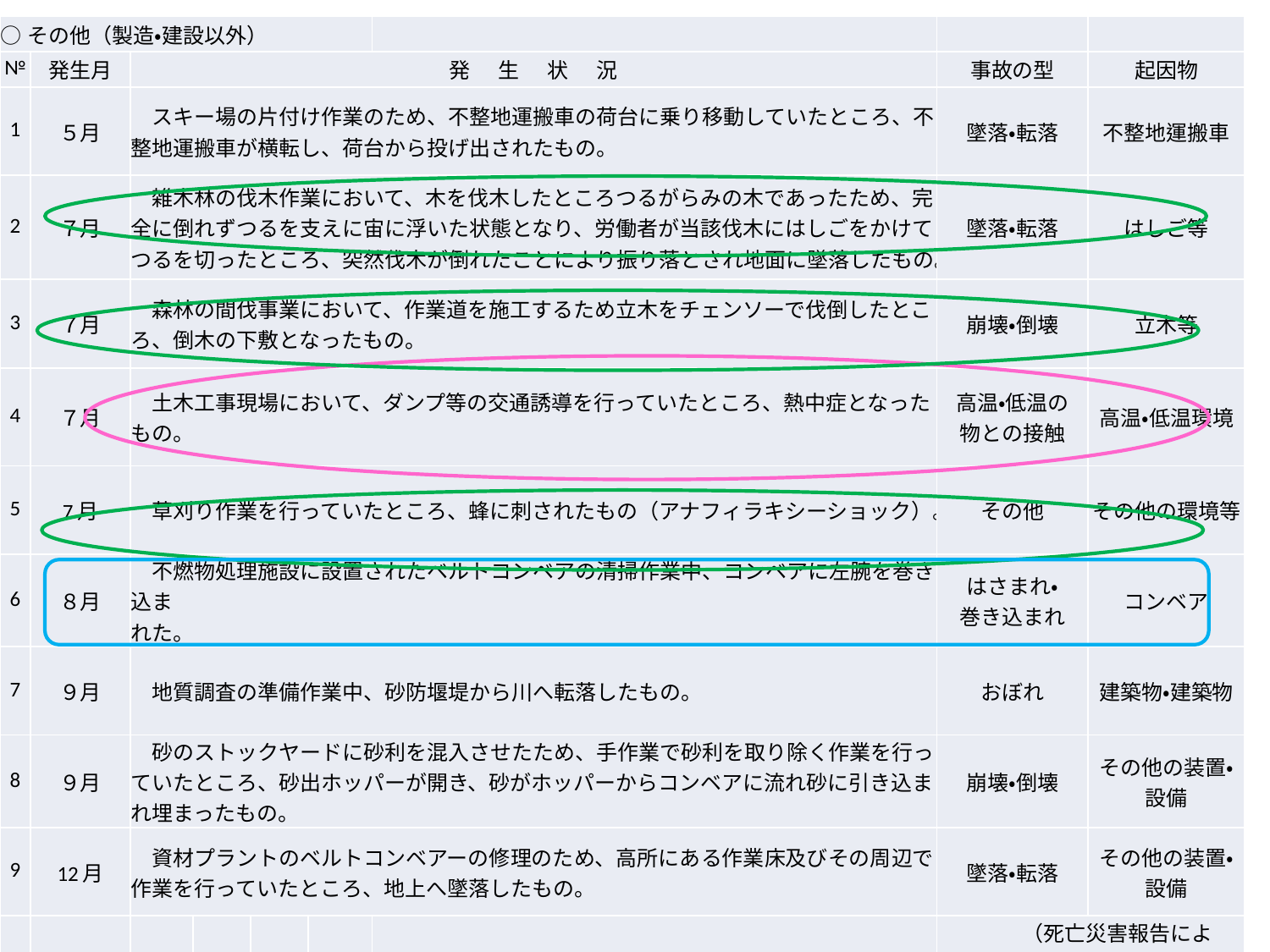

| ○その他（製造・建設以外） |  |  |  |  |  |  |  |  |
| --- | --- | --- | --- | --- | --- | --- | --- | --- |
| № | 発生月 | 発 生 状 況 |  |  |  |  | 事故の型 | 起因物 |
| 1 | ５月 | スキー場の片付け作業のため、不整地運搬車の荷台に乗り移動していたところ、不整地運搬車が横転し、荷台から投げ出されたもの。 |  |  |  |  | 墜落・転落 | 不整地運搬車 |
| 2 | ７月 | 雑木林の伐木作業において、木を伐木したところつるがらみの木であったため、完全に倒れずつるを支えに宙に浮いた状態となり、労働者が当該伐木にはしごをかけてつるを切ったところ、突然伐木が倒れたことにより振り落とされ地面に墜落したもの。 |  |  |  |  | 墜落・転落 | はしご等 |
| 3 | ７月 | 森林の間伐事業において、作業道を施工するため立木をチェンソーで伐倒したところ、倒木の下敷となったもの。 |  |  |  |  | 崩壊・倒壊 | 立木等 |
| 4 | ７月 | 土木工事現場において、ダンプ等の交通誘導を行っていたところ、熱中症となったもの。 |  |  |  |  | 高温・低温の 物との接触 | 高温・低温環境 |
| 5 | 7月 | 草刈り作業を行っていたところ、蜂に刺されたもの（アナフィラキシーショック）。 |  |  |  |  | その他 | その他の環境等 |
| 6 | ８月 | 不燃物処理施設に設置されたベルトコンベアの清掃作業中、コンベアに左腕を巻き込ま れた。 |  |  |  |  | はさまれ・ 巻き込まれ | コンベア |
| 7 | ９月 | 地質調査の準備作業中、砂防堰堤から川へ転落したもの。 |  |  |  |  | おぼれ | 建築物・建築物 |
| 8 | ９月 | 砂のストックヤードに砂利を混入させたため、手作業で砂利を取り除く作業を行っていたところ、砂出ホッパーが開き、砂がホッパーからコンベアに流れ砂に引き込まれ埋まったもの。 |  |  |  |  | 崩壊・倒壊 | その他の装置・ 設備 |
| 9 | 12月 | 資材プラントのベルトコンベアーの修理のため、高所にある作業床及びその周辺で作業を行っていたところ、地上へ墜落したもの。 |  |  |  |  | 墜落・転落 | その他の装置・ 設備 |
|  |  |  |  |  |  |  | （死亡災害報告による） |  |

7